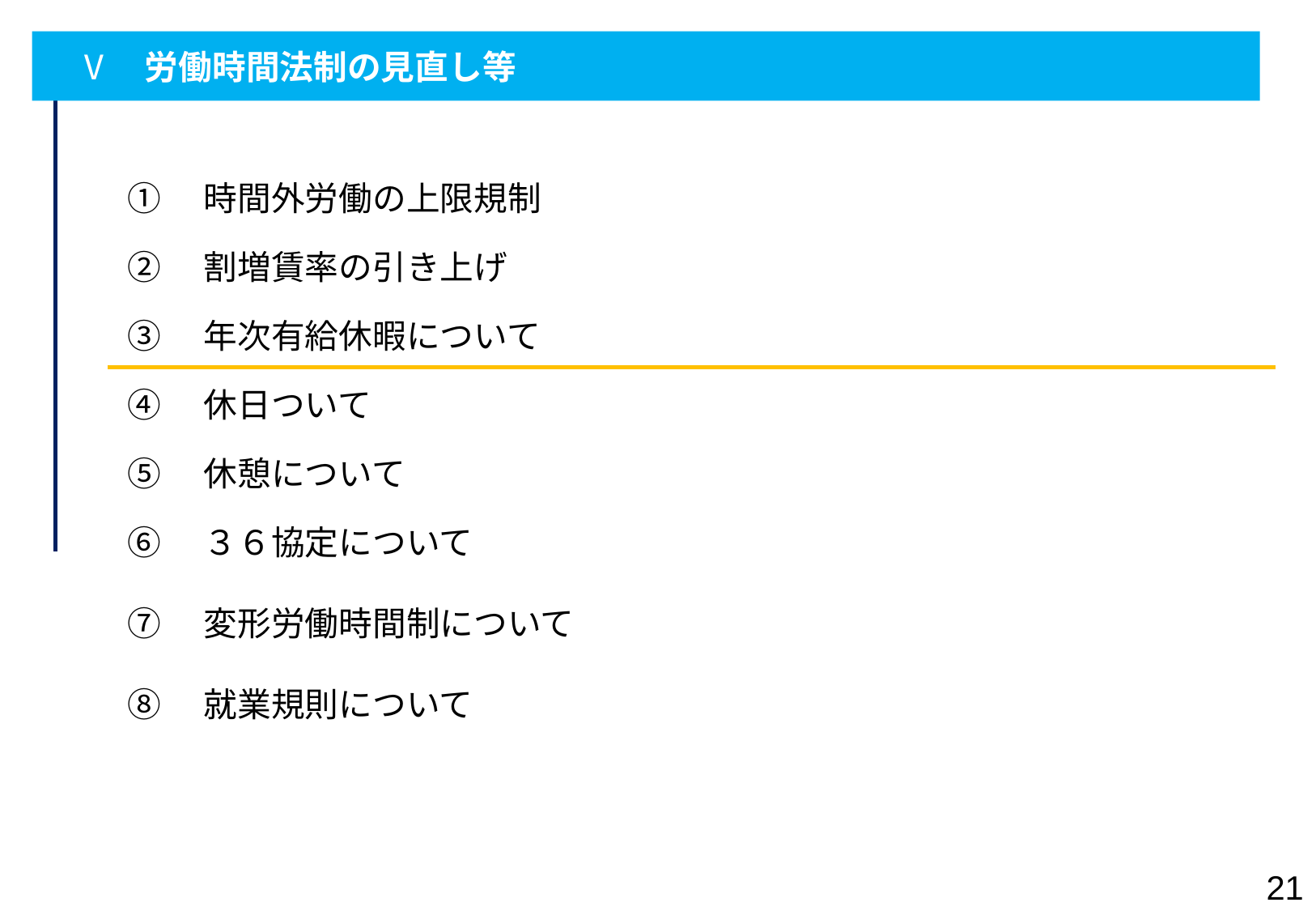

Ⅴ　労働時間法制の見直し等
　　２

①　時間外労働の上限規制

②　割増賃率の引き上げ

③　年次有給休暇について

④　休日ついて

⑤　休憩について

⑥　３６協定について

⑦　変形労働時間制について

⑧　就業規則について

21